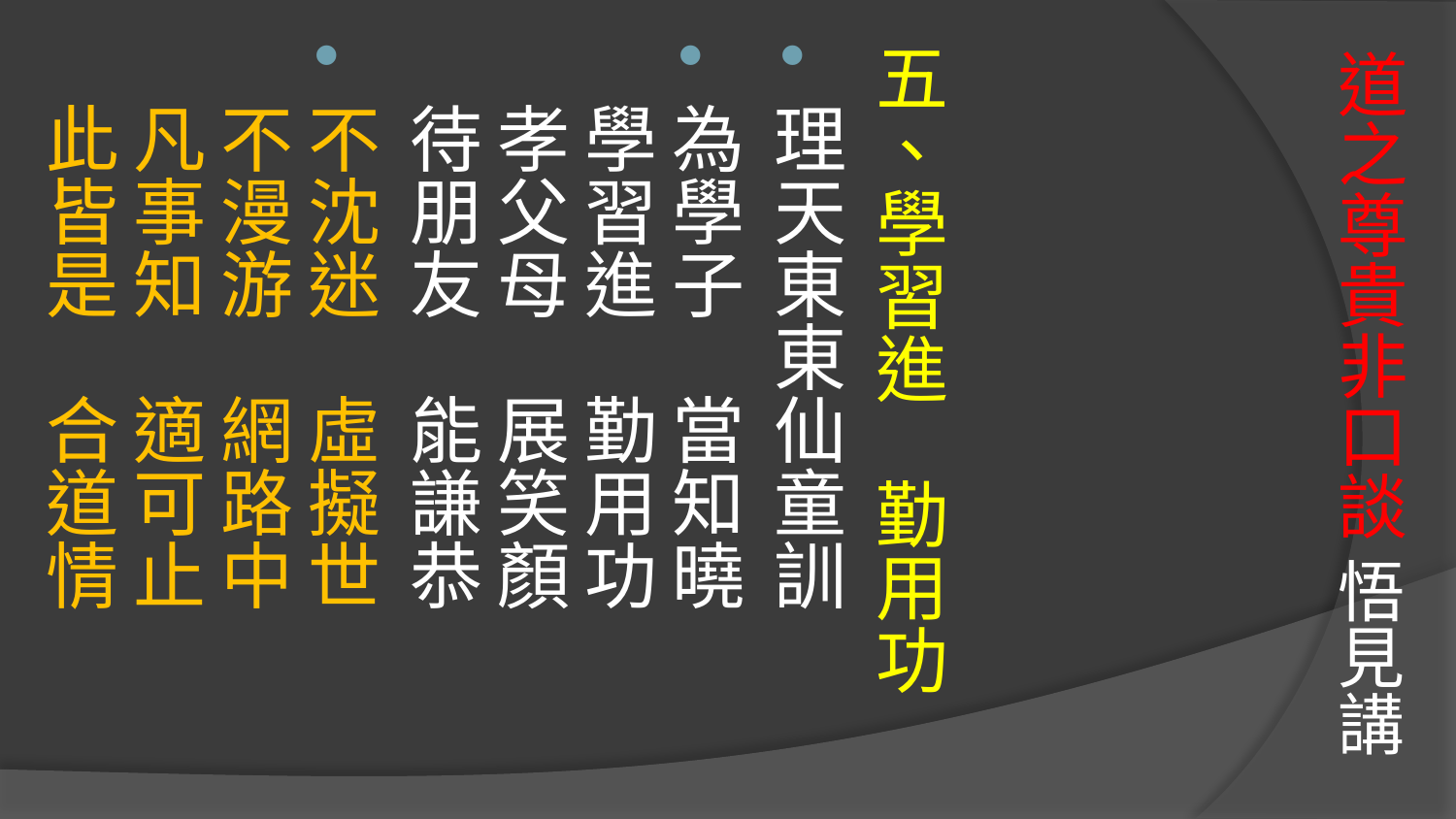

# 道之尊貴非口談 悟見講
五、學習進　勤用功
理天東東仙童訓
為學子　當知曉　       學習進　勤用功
孝父母　展笑顏　       待朋友　能謙恭
不沈迷　虛擬世　       不漫游　網路中
凡事知　適可止　      此皆是　合道情